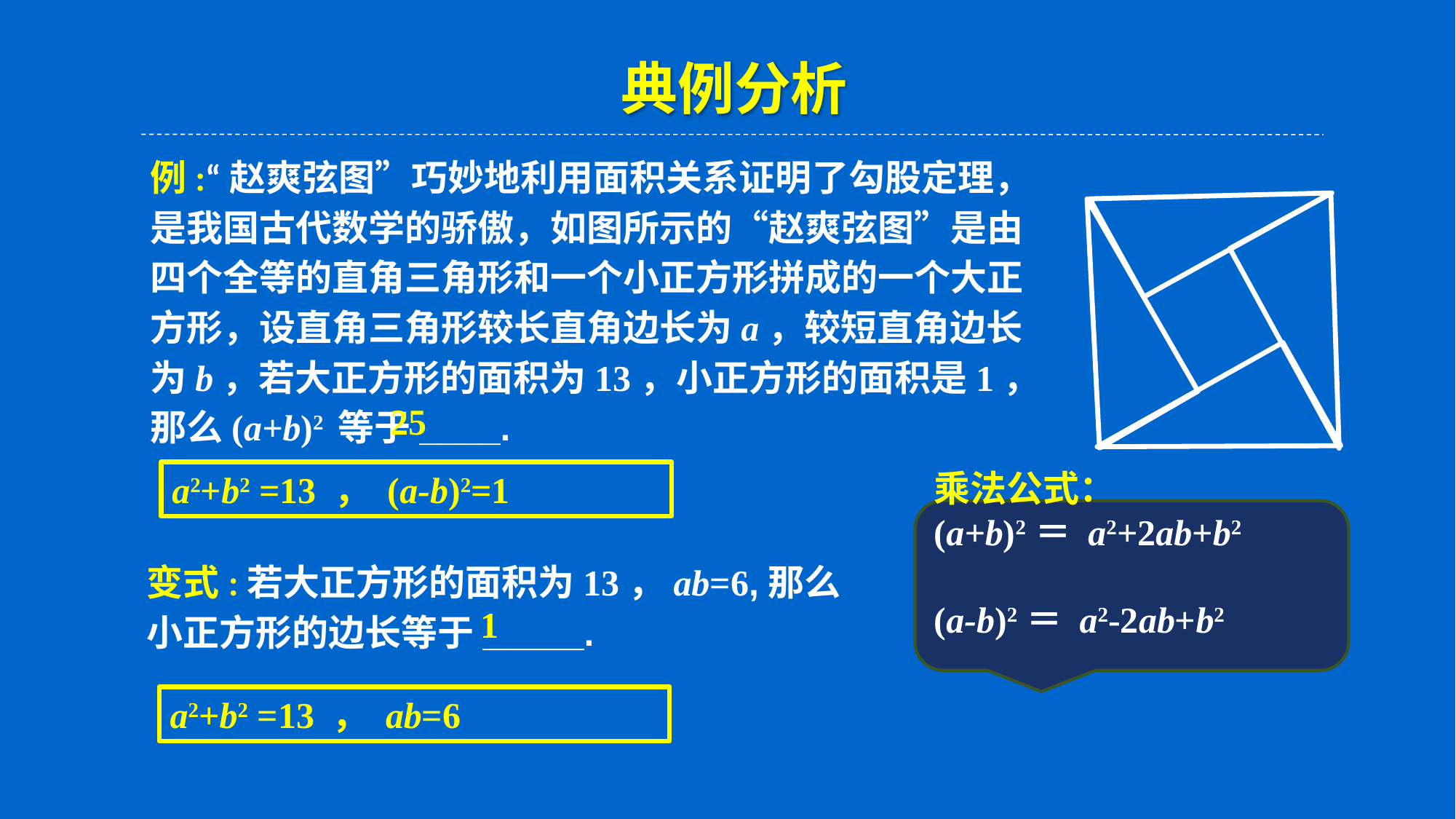

典例分析

例:“赵爽弦图”巧妙地利用面积关系证明了勾股定理，是我国古代数学的骄傲，如图所示的“赵爽弦图”是由四个全等的直角三角形和一个小正方形拼成的一个大正方形，设直角三角形较长直角边长为a，较短直角边长
为b，若大正方形的面积为13，小正方形的面积是1，那么(a+b)2 等于____.
25
a2+b2 =13 ， (a-b)2=1
乘法公式：
(a+b)2＝ a2+2ab+b2
(a-b)2＝ a2-2ab+b2

变式:若大正方形的面积为13，ab=6,那么小正方形的边长等于_____.
1
a2+b2 =13 ， ab=6